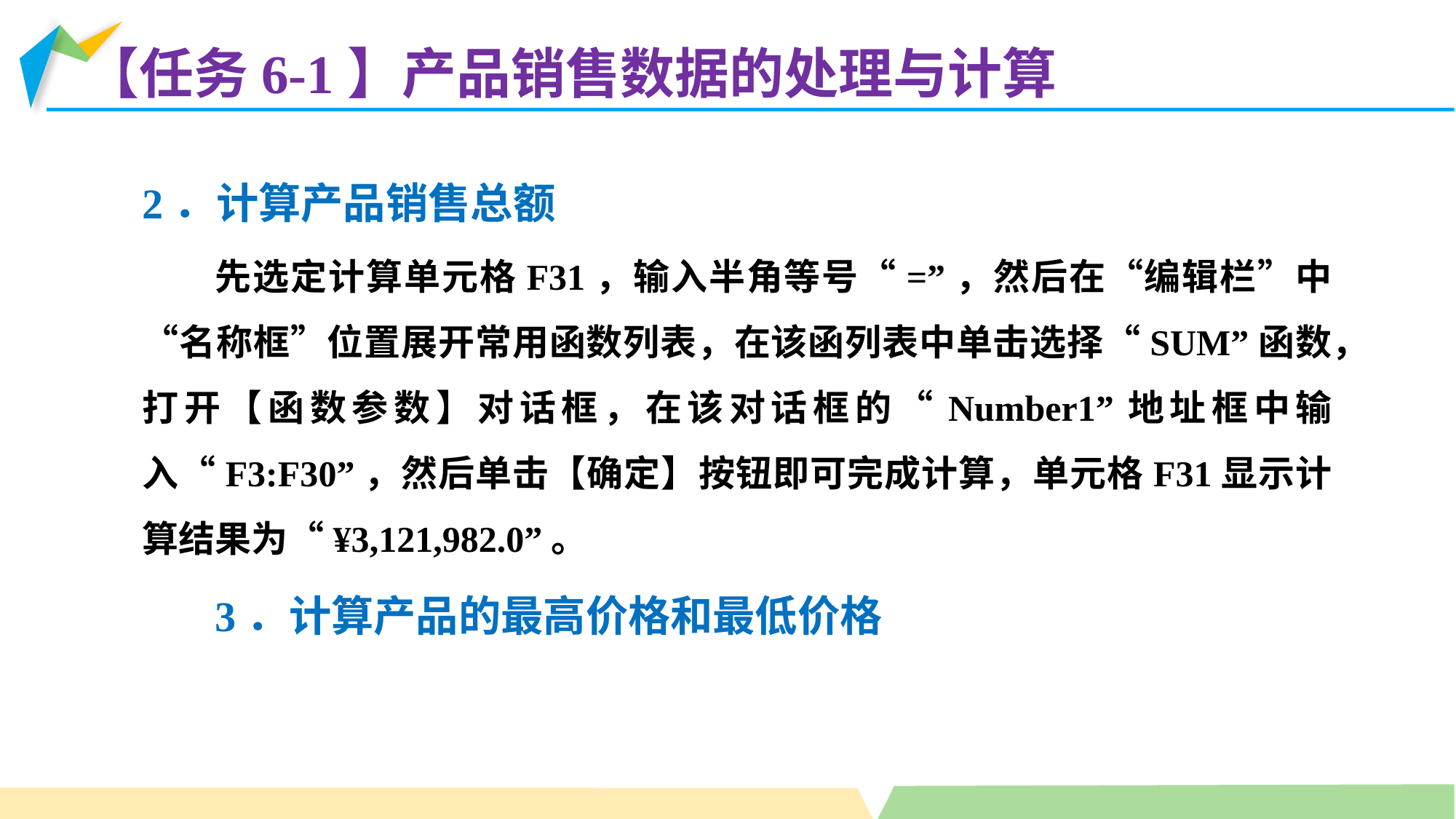

【任务6-1】产品销售数据的处理与计算
2．计算产品销售总额
先选定计算单元格F31，输入半角等号“=”，然后在“编辑栏”中“名称框”位置展开常用函数列表，在该函列表中单击选择“SUM”函数，打开【函数参数】对话框，在该对话框的“Number1”地址框中输入“F3:F30”，然后单击【确定】按钮即可完成计算，单元格F31显示计算结果为“¥3,121,982.0”。
3．计算产品的最高价格和最低价格